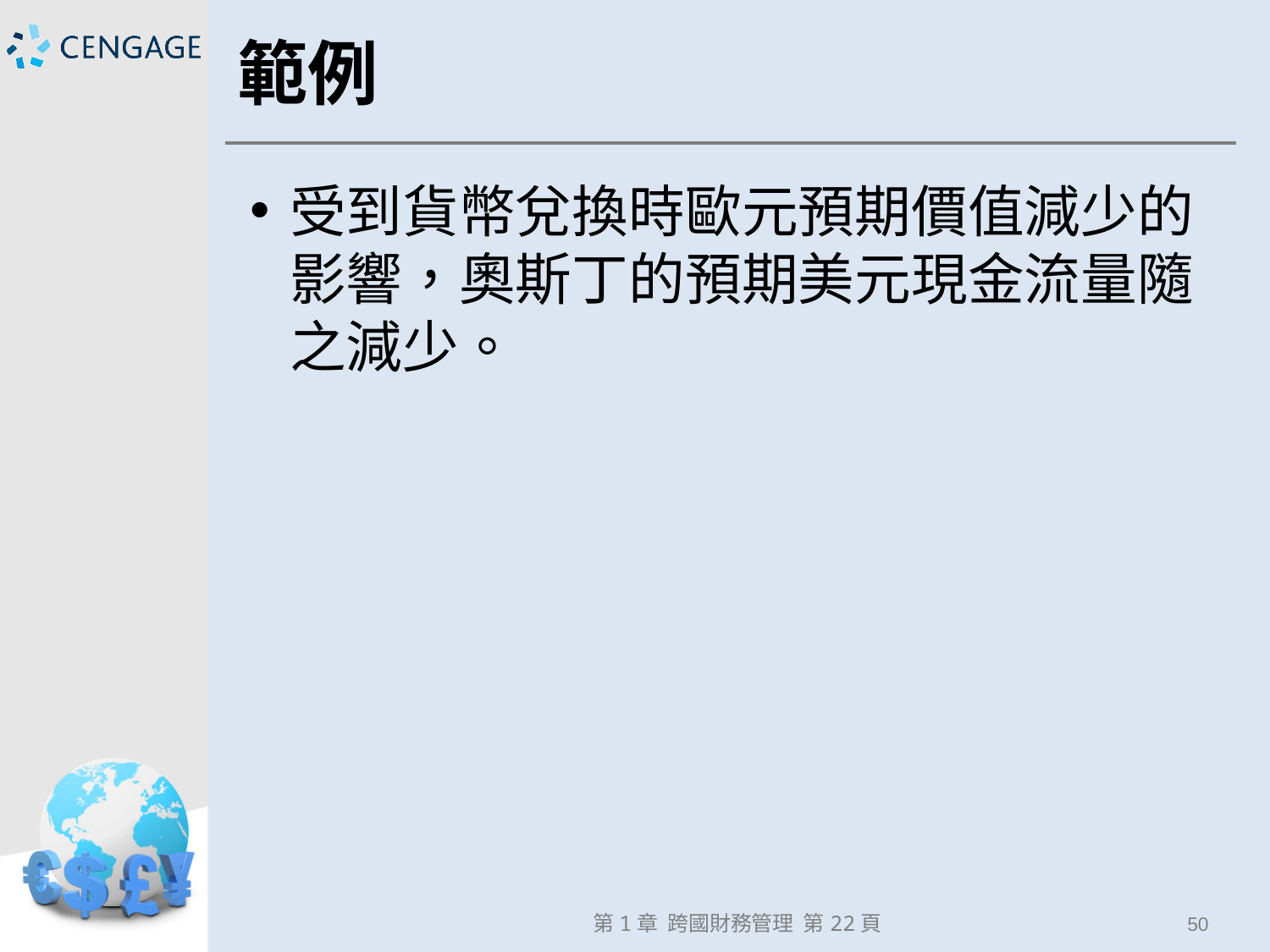

# 範例
受到貨幣兌換時歐元預期價值減少的影響，奧斯丁的預期美元現金流量隨之減少。
第1章  跨國財務管理  第22頁
50